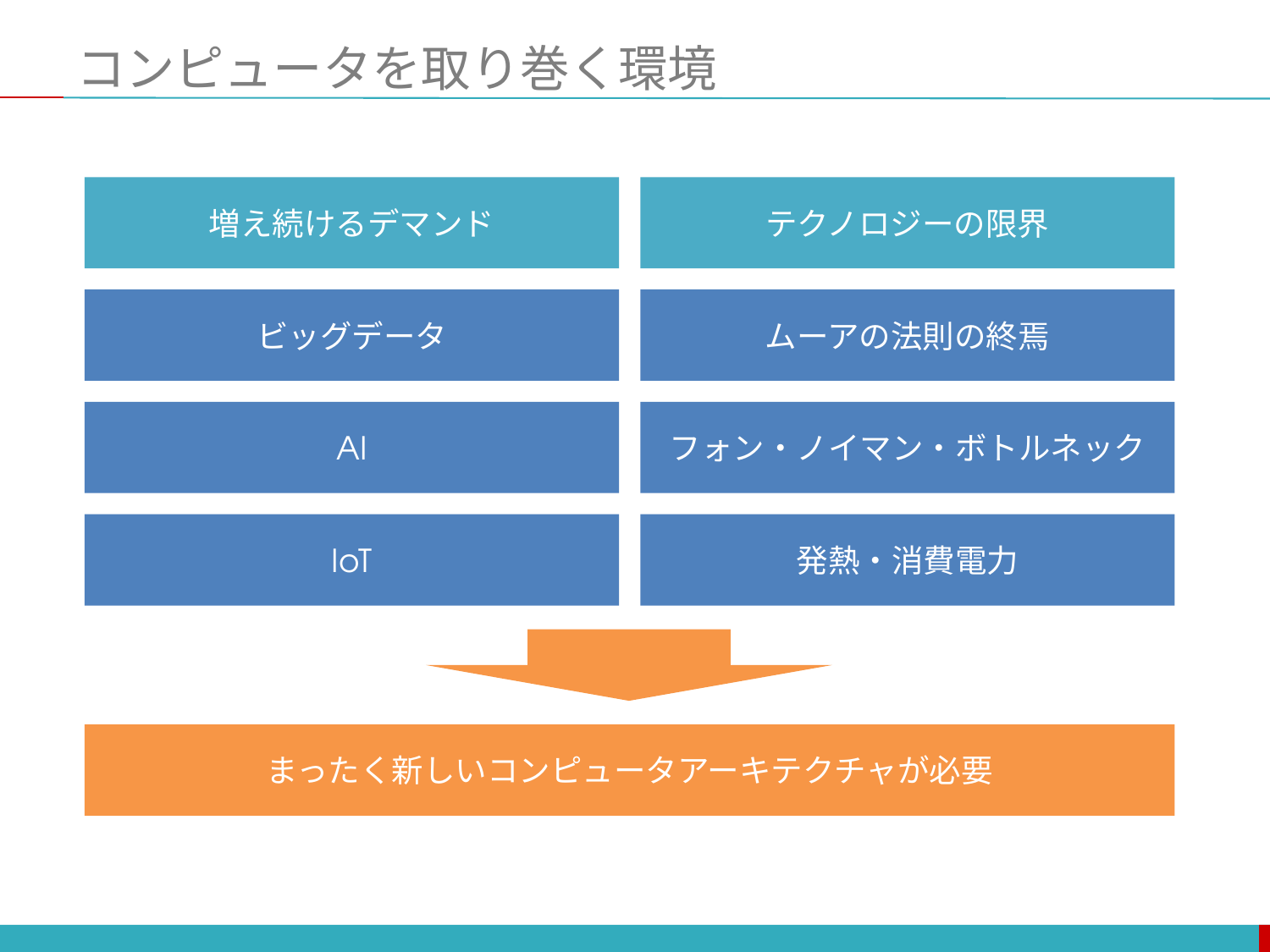

# コンピュータを取り巻く環境
増え続けるデマンド
テクノロジーの限界
ビッグデータ
ムーアの法則の終焉
AI
フォン・ノイマン・ボトルネック
IoT
発熱・消費電力

まったく新しいコンピュータアーキテクチャが必要